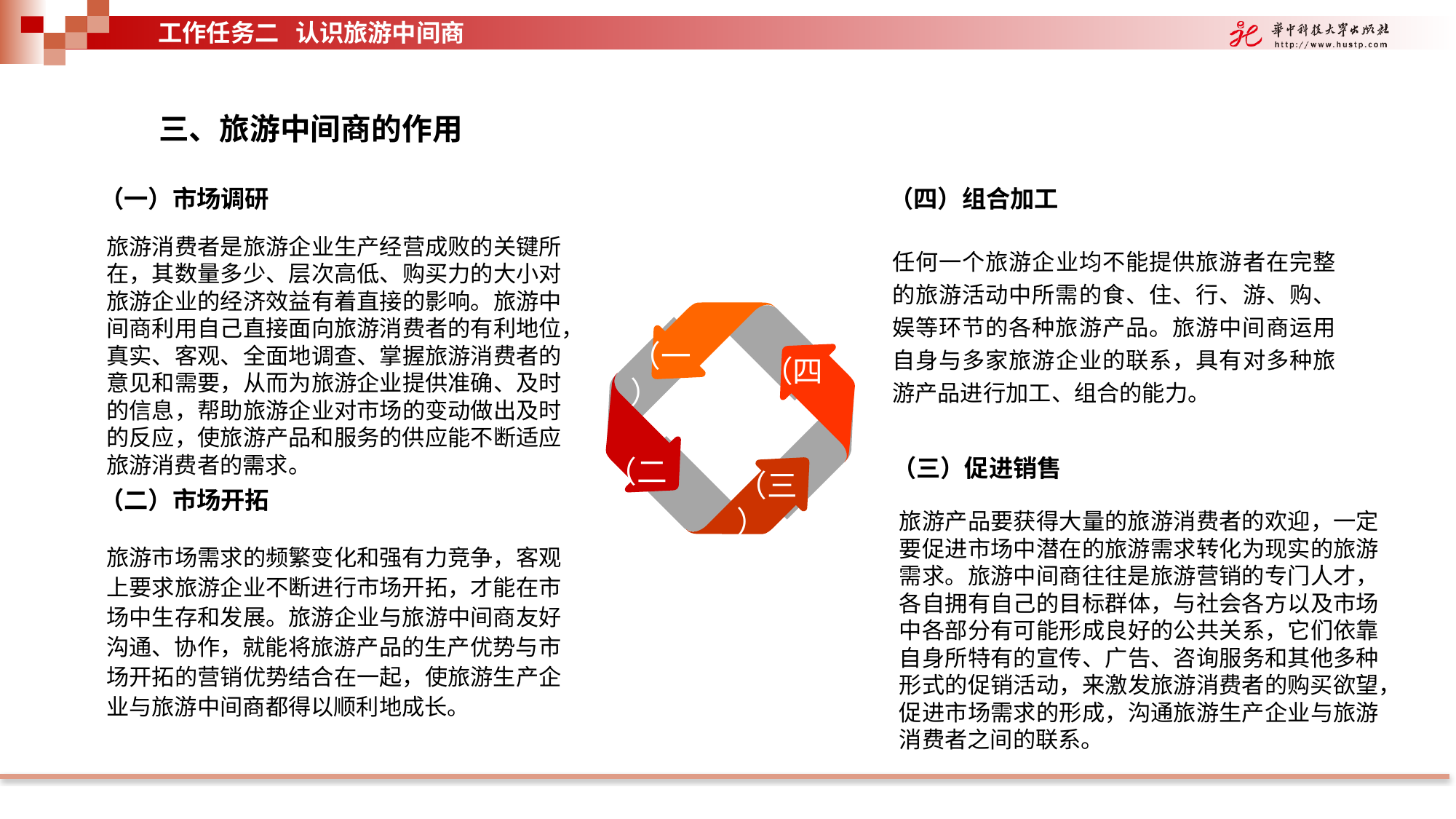

工作任务二   认识旅游中间商
三、旅游中间商的作用
（一）市场调研
（四）组合加工
旅游消费者是旅游企业生产经营成败的关键所在，其数量多少、层次高低、购买力的大小对旅游企业的经济效益有着直接的影响。旅游中间商利用自己直接面向旅游消费者的有利地位，真实、客观、全面地调查、掌握旅游消费者的意见和需要，从而为旅游企业提供准确、及时的信息，帮助旅游企业对市场的变动做出及时的反应，使旅游产品和服务的供应能不断适应旅游消费者的需求。
任何一个旅游企业均不能提供旅游者在完整的旅游活动中所需的食、住、行、游、购、娱等环节的各种旅游产品。旅游中间商运用自身与多家旅游企业的联系，具有对多种旅游产品进行加工、组合的能力。

（一）
（四）
（二）
（三）
（三）促进销售
（二）市场开拓
旅游产品要获得大量的旅游消费者的欢迎，一定要促进市场中潜在的旅游需求转化为现实的旅游需求。旅游中间商往往是旅游营销的专门人才，各自拥有自己的目标群体，与社会各方以及市场中各部分有可能形成良好的公共关系，它们依靠自身所特有的宣传、广告、咨询服务和其他多种形式的促销活动，来激发旅游消费者的购买欲望，促进市场需求的形成，沟通旅游生产企业与旅游消费者之间的联系。
旅游市场需求的频繁变化和强有力竞争，客观上要求旅游企业不断进行市场开拓，才能在市场中生存和发展。旅游企业与旅游中间商友好沟通、协作，就能将旅游产品的生产优势与市
场开拓的营销优势结合在一起，使旅游生产企业与旅游中间商都得以顺利地成长。